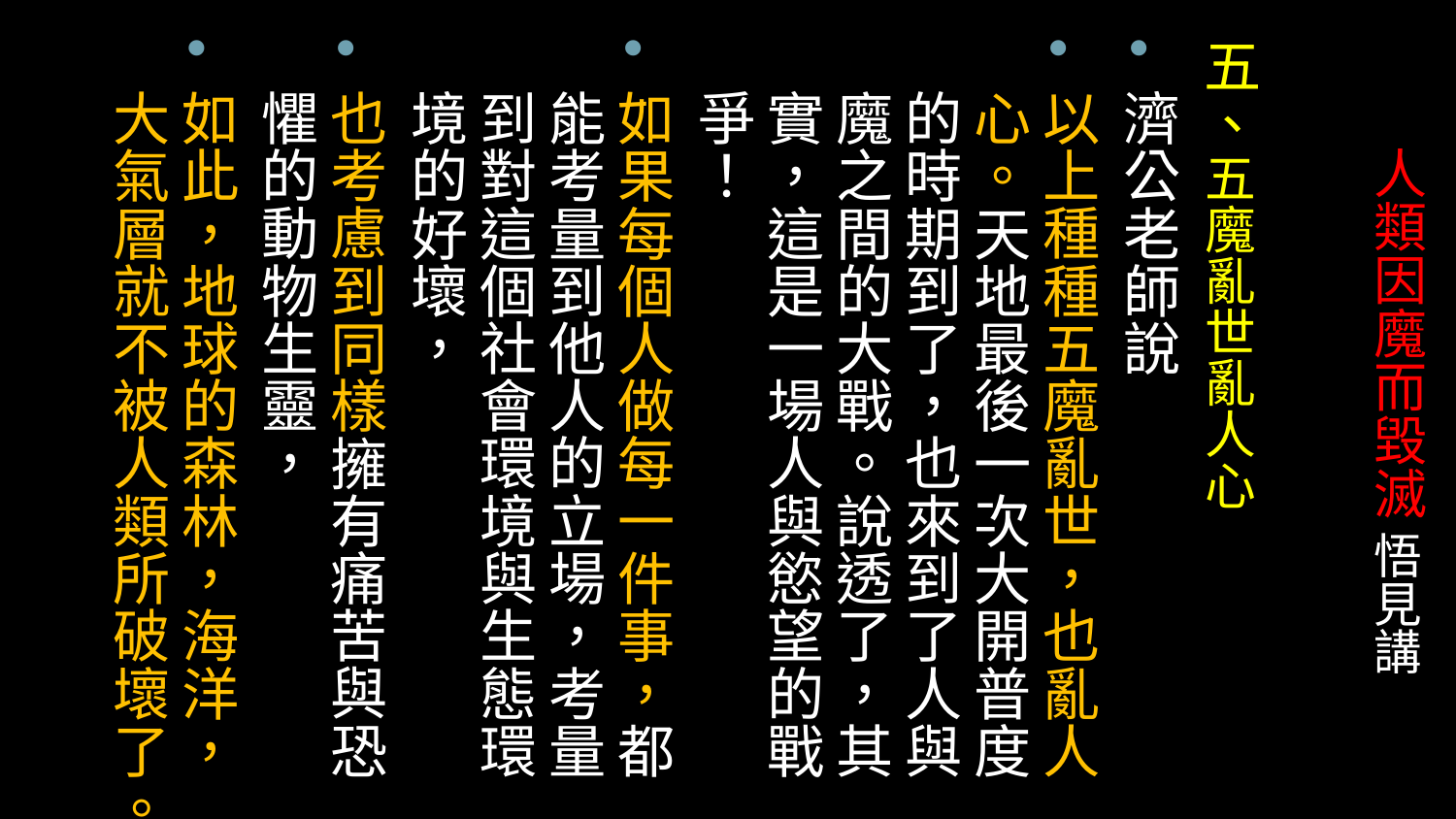

五、五魔亂世亂人心
濟公老師說
以上種種五魔亂世，也亂人心。天地最後一次大開普度的時期到了，也來到了人與魔之間的大戰。說透了，其實，這是一場人與慾望的戰爭！
如果每個人做每一件事，都能考量到他人的立場，考量到對這個社會環境與生態環境的好壞，
也考慮到同樣擁有痛苦與恐懼的動物生靈，
如此，地球的森林，海洋，大氣層就不被人類所破壞了。

# 人類因魔而毀滅 悟見講